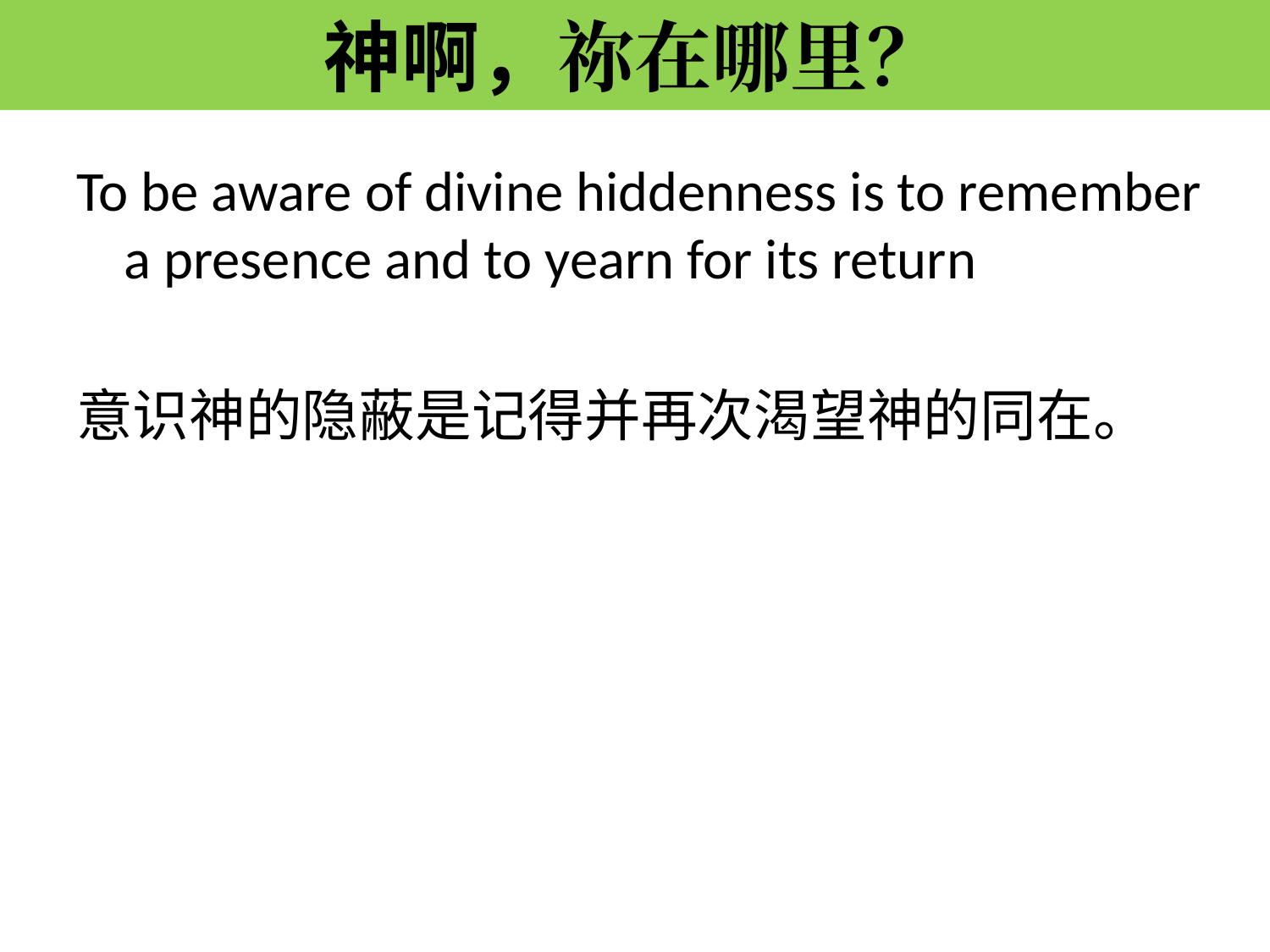

# 神啊，祢在哪里？
To be aware of divine hiddenness is to remember a presence and to yearn for its return

意识神的隐蔽是记得并再次渴望神的同在。